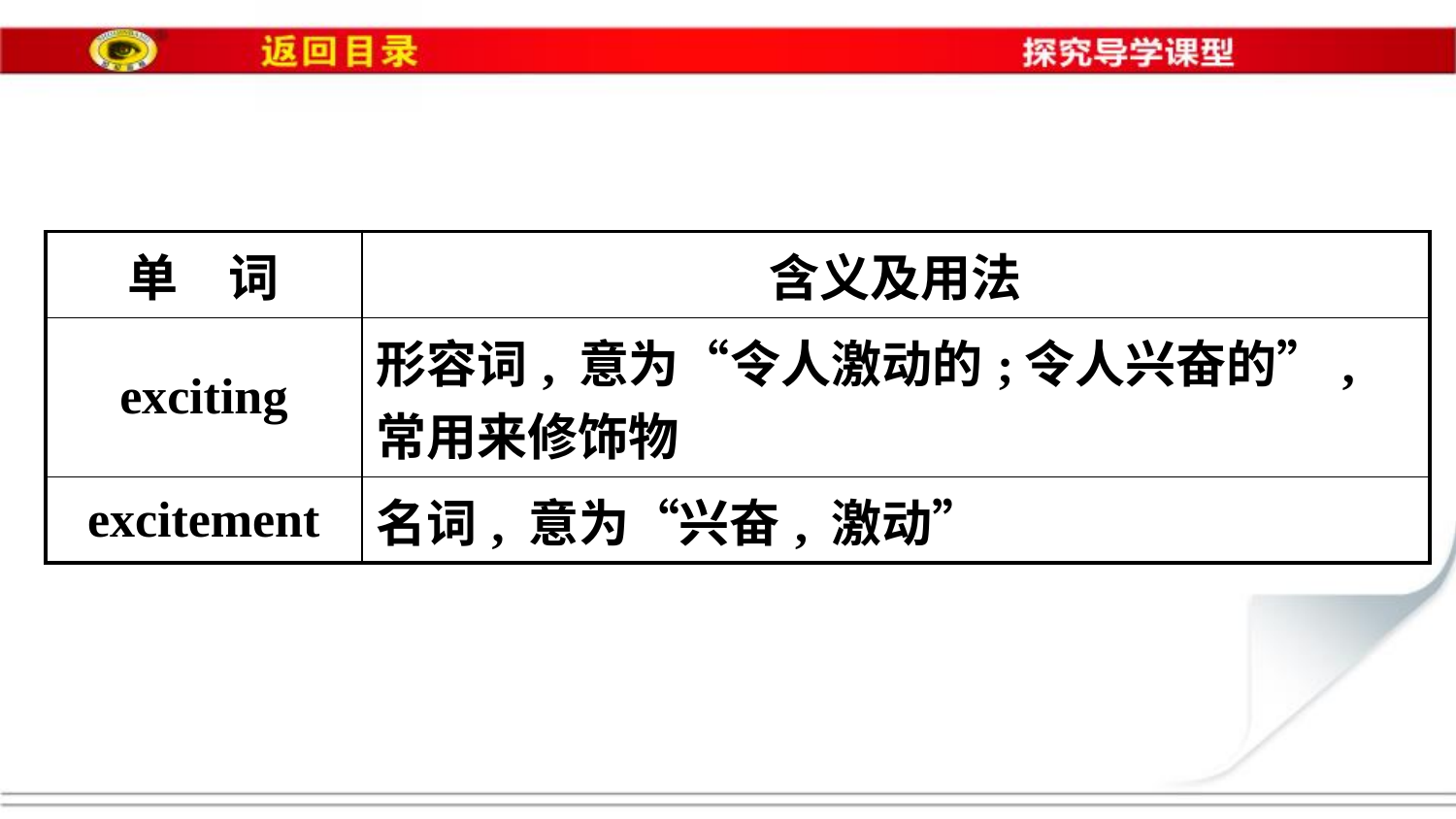

| 单　词 | 含义及用法 |
| --- | --- |
| exciting | 形容词, 意为“令人激动的;令人兴奋的”, 常用来修饰物 |
| excitement | 名词, 意为“兴奋, 激动” |